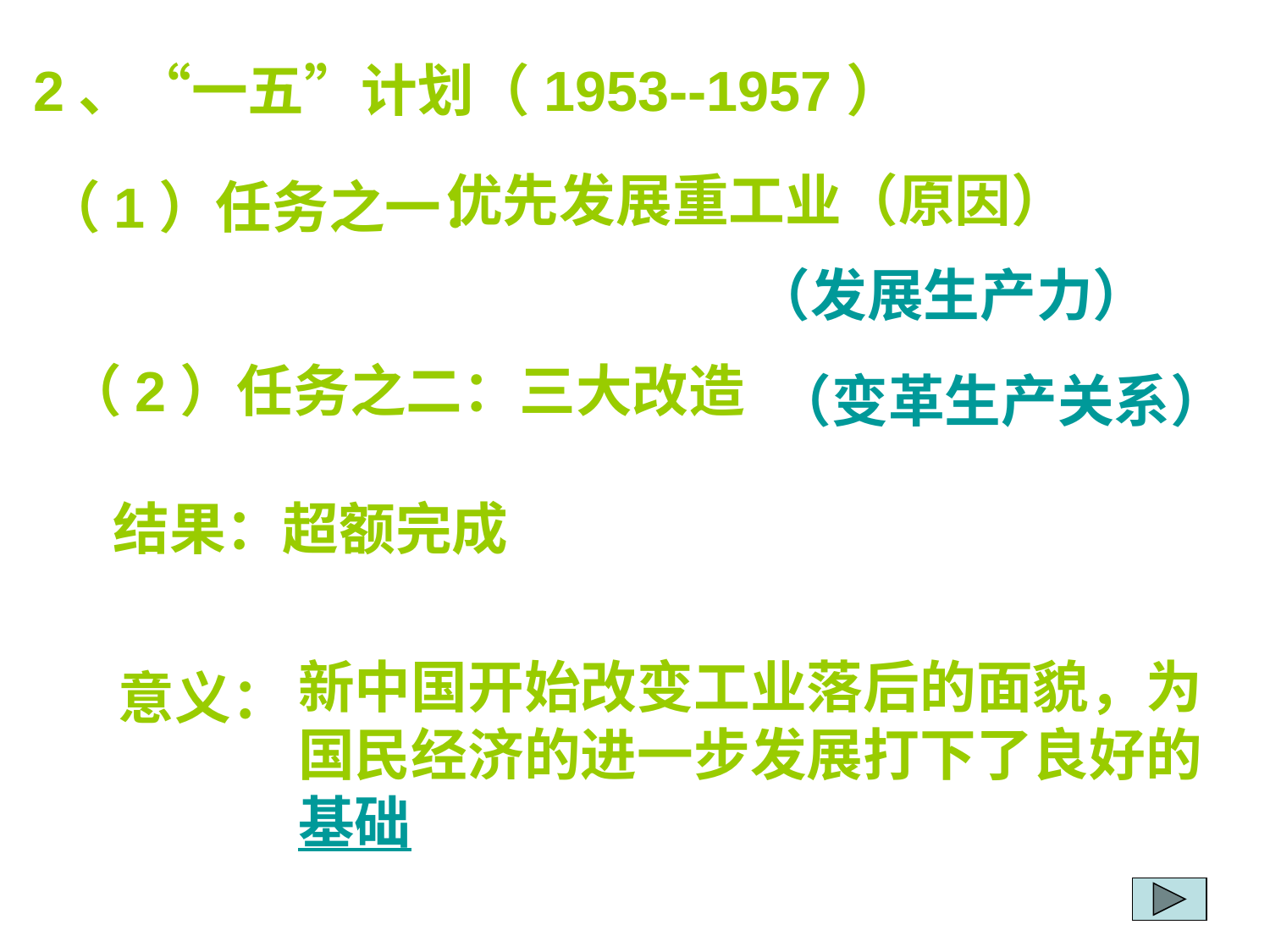

2、“一五”计划（1953--1957）
优先发展重工业（原因）
（1）任务之一：
（发展生产力）
（2）任务之二：三大改造
（变革生产关系）
 结果：超额完成
新中国开始改变工业落后的面貌，为国民经济的进一步发展打下了良好的基础
意义：